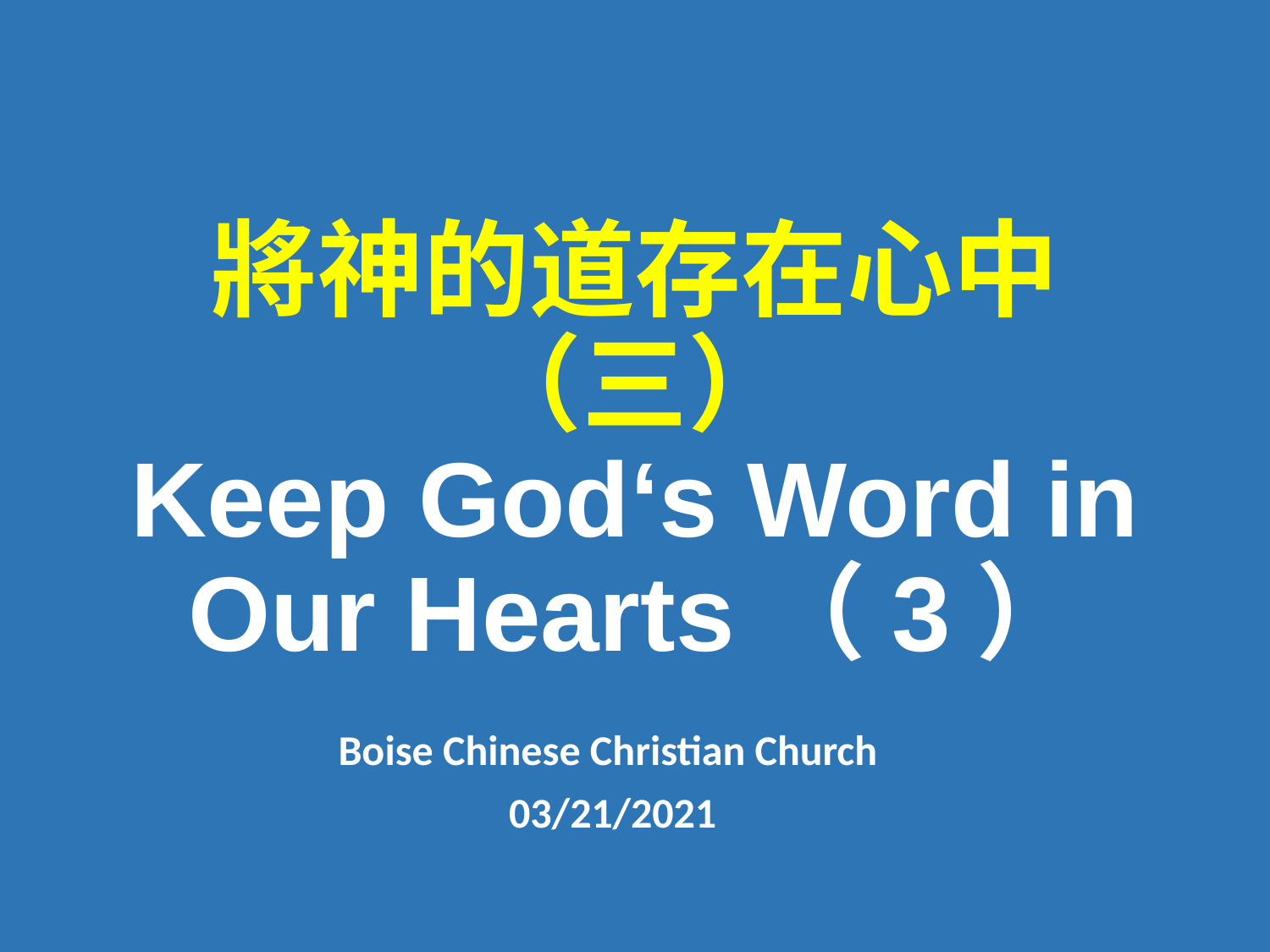

# 將神的道存在心中（三） Keep God‘s Word in Our Hearts（3）
Boise Chinese Christian Church
03/21/2021